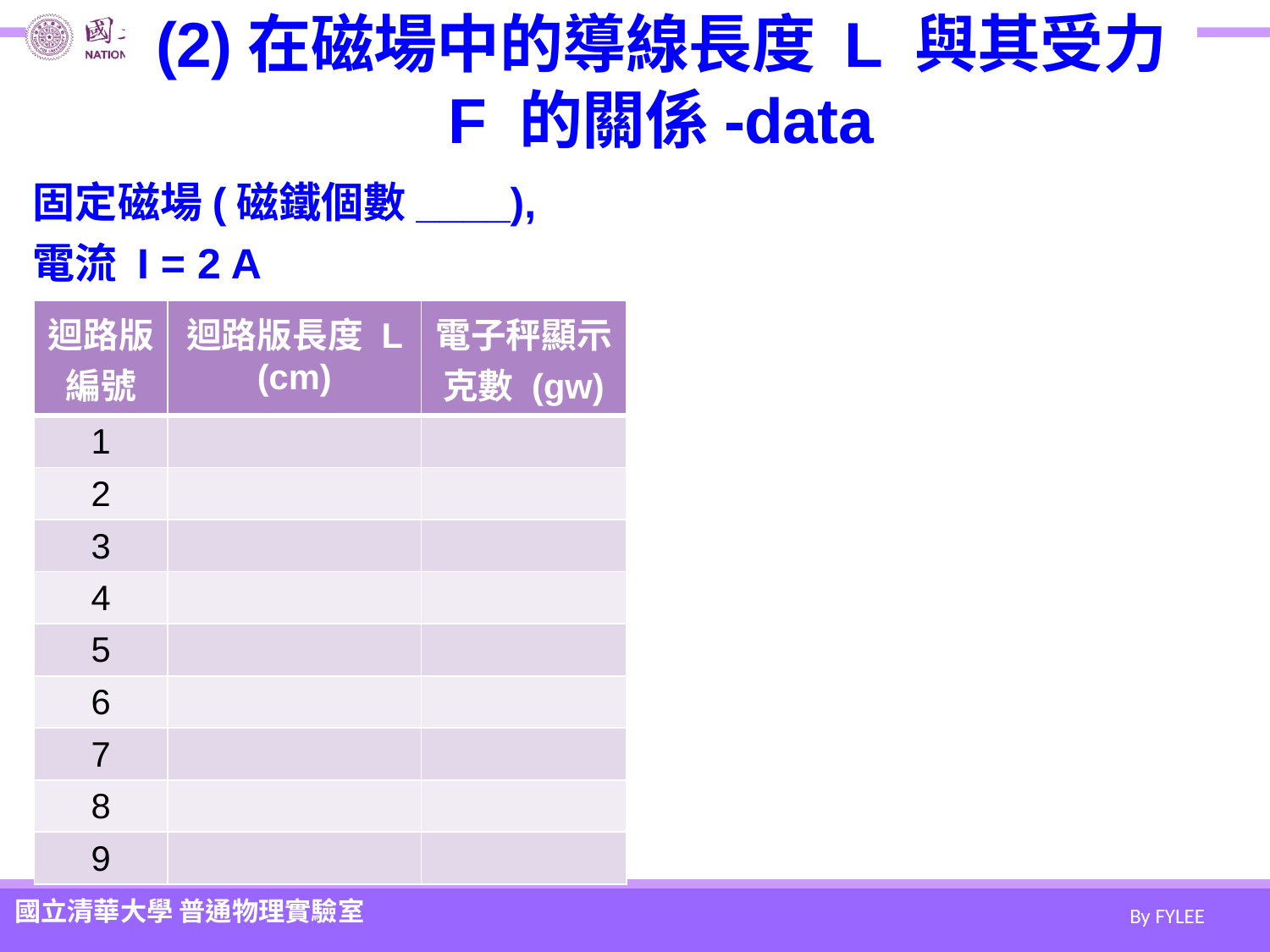

# (2)在磁場中的導線長度 L 與其受力 F 的關係-data
固定磁場(磁鐵個數____),
電流 I = 2 A
| 迴路版編號 | 迴路版長度 L (cm) | 電子秤顯示克數 (gw) |
| --- | --- | --- |
| 1 |  |  |
| 2 |  |  |
| 3 |  |  |
| 4 |  |  |
| 5 |  |  |
| 6 |  |  |
| 7 |  |  |
| 8 |  |  |
| 9 |  |  |